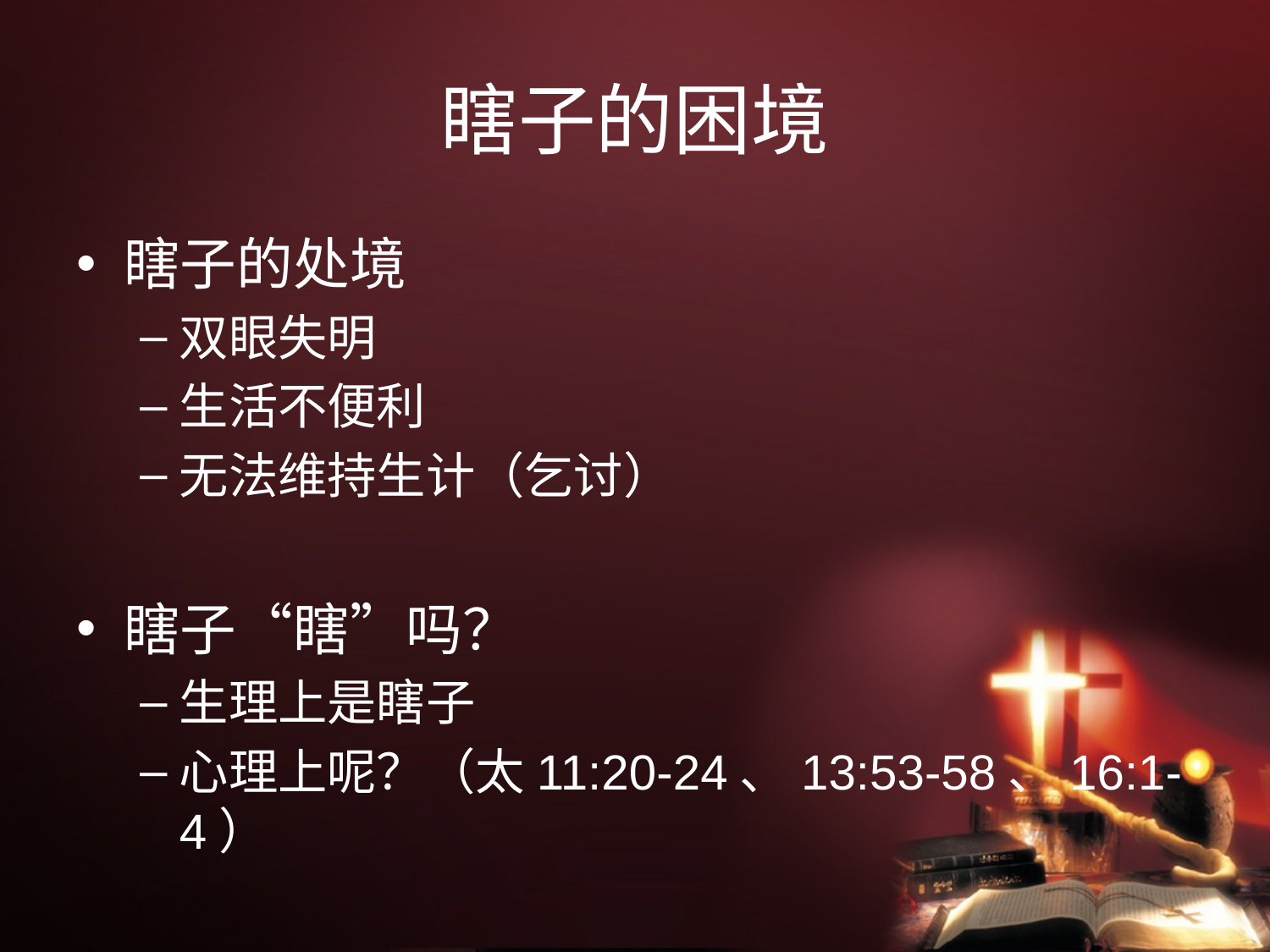

# 瞎子的困境
瞎子的处境
双眼失明
生活不便利
无法维持生计（乞讨）

瞎子“瞎”吗？
生理上是瞎子
心理上呢？（太11:20-24、13:53-58、16:1-4）